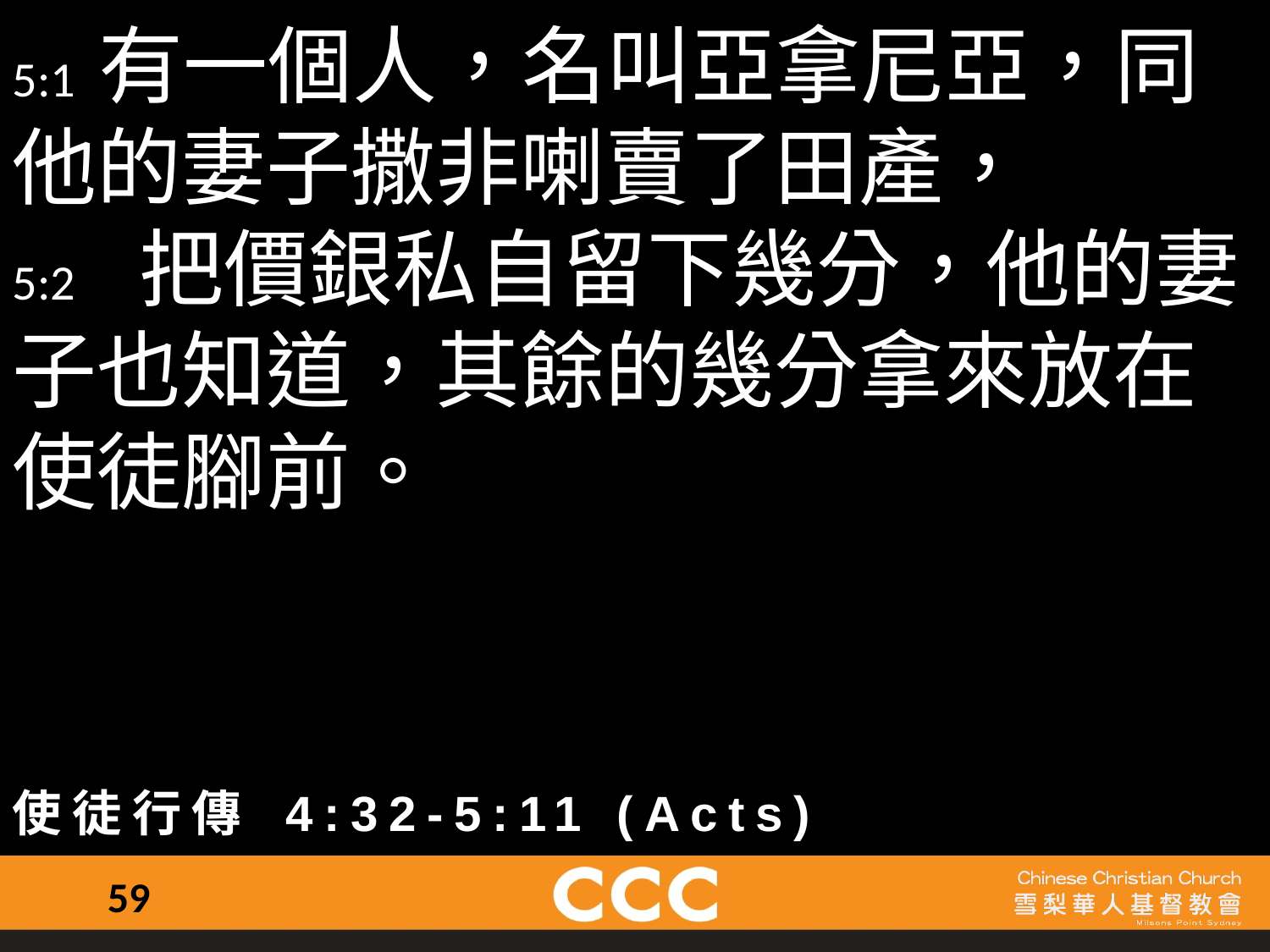

5:1 有一個人，名叫亞拿尼亞，同他的妻子撒非喇賣了田產，
5:2	把價銀私自留下幾分，他的妻子也知道，其餘的幾分拿來放在使徒腳前。
使徒行傳 4:32-5:11 (Acts)
59